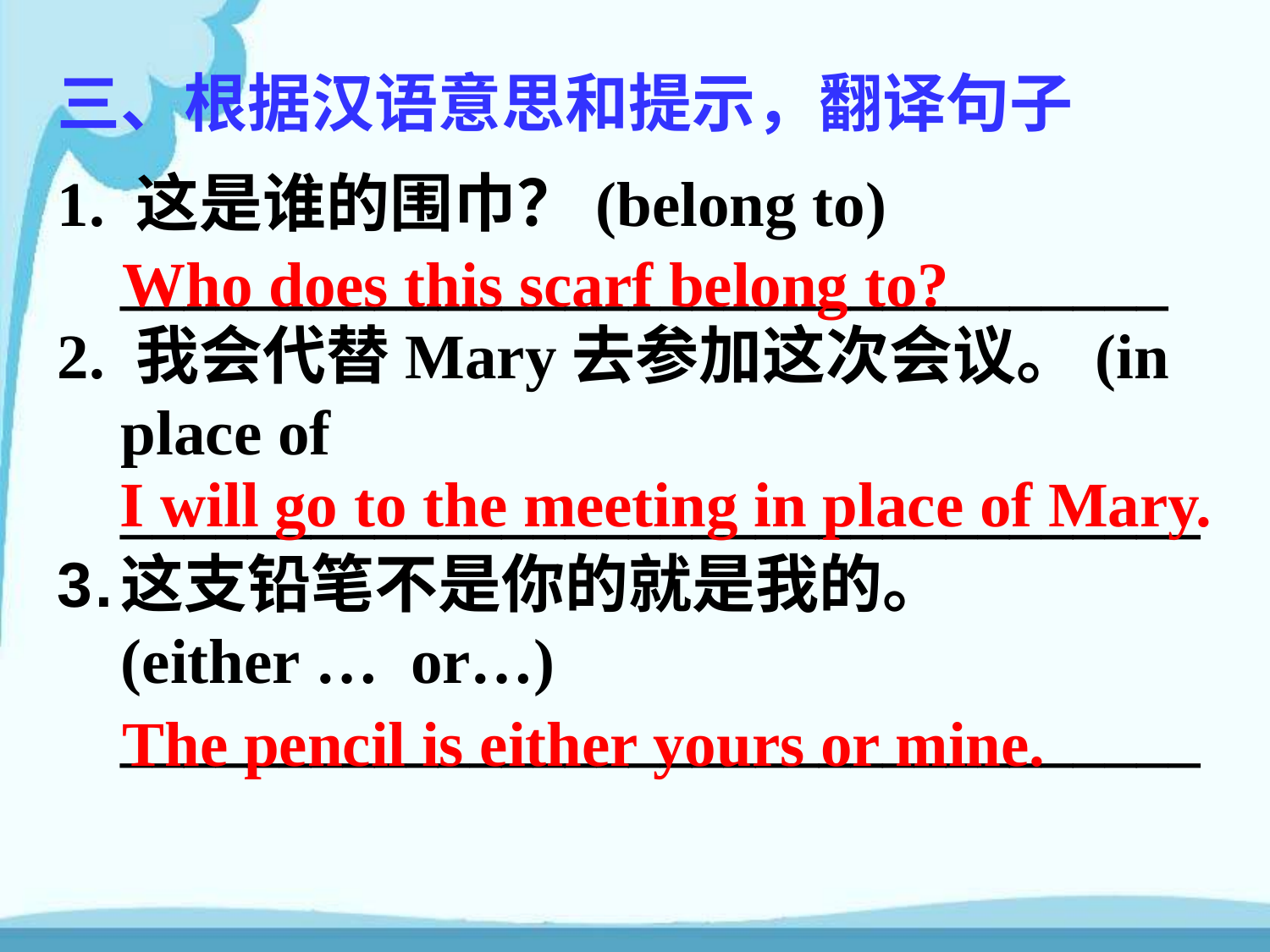

三、根据汉语意思和提示，翻译句子
1. 这是谁的围巾？(belong to)
    _________________________________
2. 我会代替Mary去参加这次会议。(in place of     __________________________________
这支铅笔不是你的就是我的。
    (either …  or…)     __________________________________
Who does this scarf belong to?
I will go to the meeting in place of Mary.
The pencil is either yours or mine.